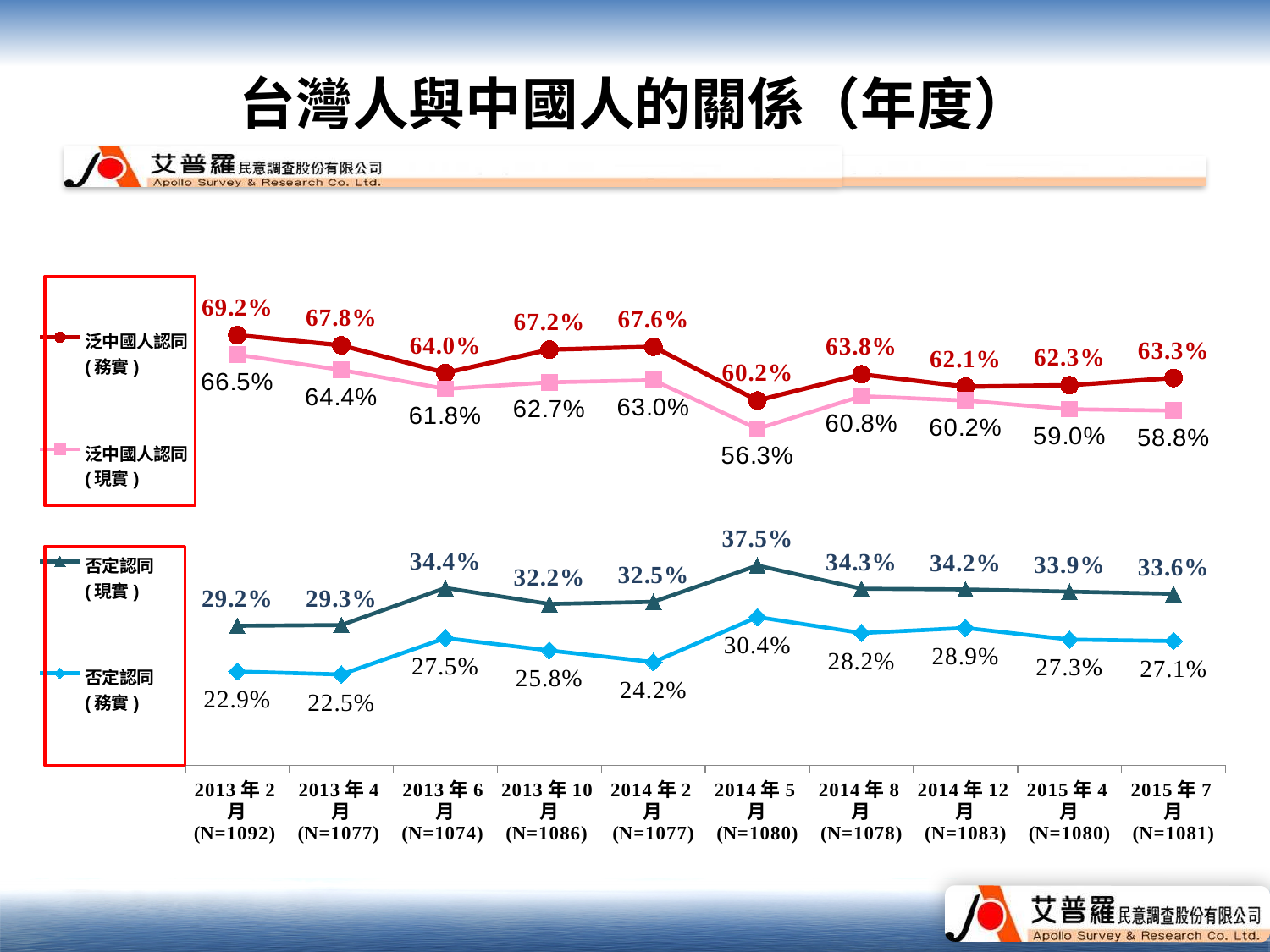

台灣人與中國人的關係（年度）

### Chart

| Category | 泛中國人認同
(務實) | 泛中國人認同
(現實) | 否定認同
(現實) | 否定認同
(務實) |
|---|---|---|---|---|
| 2013年2月
(N=1092)  | 0.692 | 0.6650000000000001 | 0.29200000000000004 | 0.229 |
| 2013年4月
(N=1077)  | 0.678 | 0.6440000000000001 | 0.29300000000000004 | 0.225 |
| 2013年6月
(N=1074)  | 0.64 | 0.6180000000000001 | 0.34400000000000003 | 0.275 |
| 2013年10月
(N=1086)  | 0.672 | 0.6270000000000001 | 0.32200000000000006 | 0.258 |
| 2014年2月
(N=1077) | 0.676 | 0.6300000000000001 | 0.32500000000000007 | 0.24200000000000002 |
| 2014年5月
(N=1080) | 0.6020000000000001 | 0.563 | 0.37500000000000006 | 0.3040000000000001 |
| 2014年8月
(N=1078) | 0.6380000000000001 | 0.6080000000000001 | 0.3430000000000001 | 0.28200000000000003 |
| 2014年12月
(N=1083) | 0.6210000000000001 | 0.6020000000000001 | 0.3420000000000001 | 0.28900000000000003 |
| 2015年4月
(N=1080) | 0.6230000000000001 | 0.59 | 0.3390000000000001 | 0.273 |
| 2015年7月
(N=1081) | 0.6330000000000001 | 0.588 | 0.3360000000000001 | 0.271 |